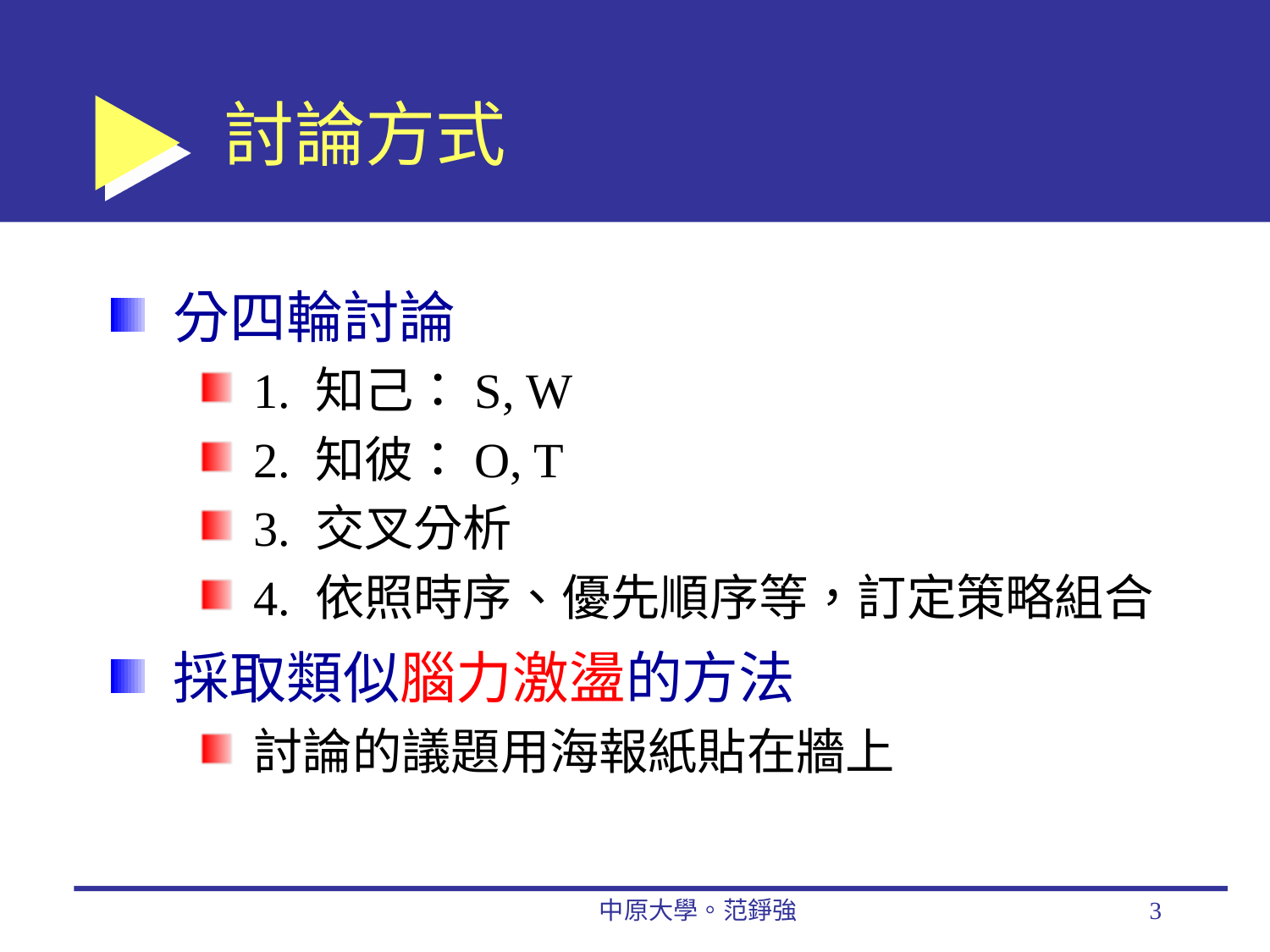

# 討論方式
分四輪討論
1. 知己：S, W
2. 知彼：O, T
3. 交叉分析
4. 依照時序、優先順序等，訂定策略組合
採取類似腦力激盪的方法
討論的議題用海報紙貼在牆上

中原大學。范錚強
3